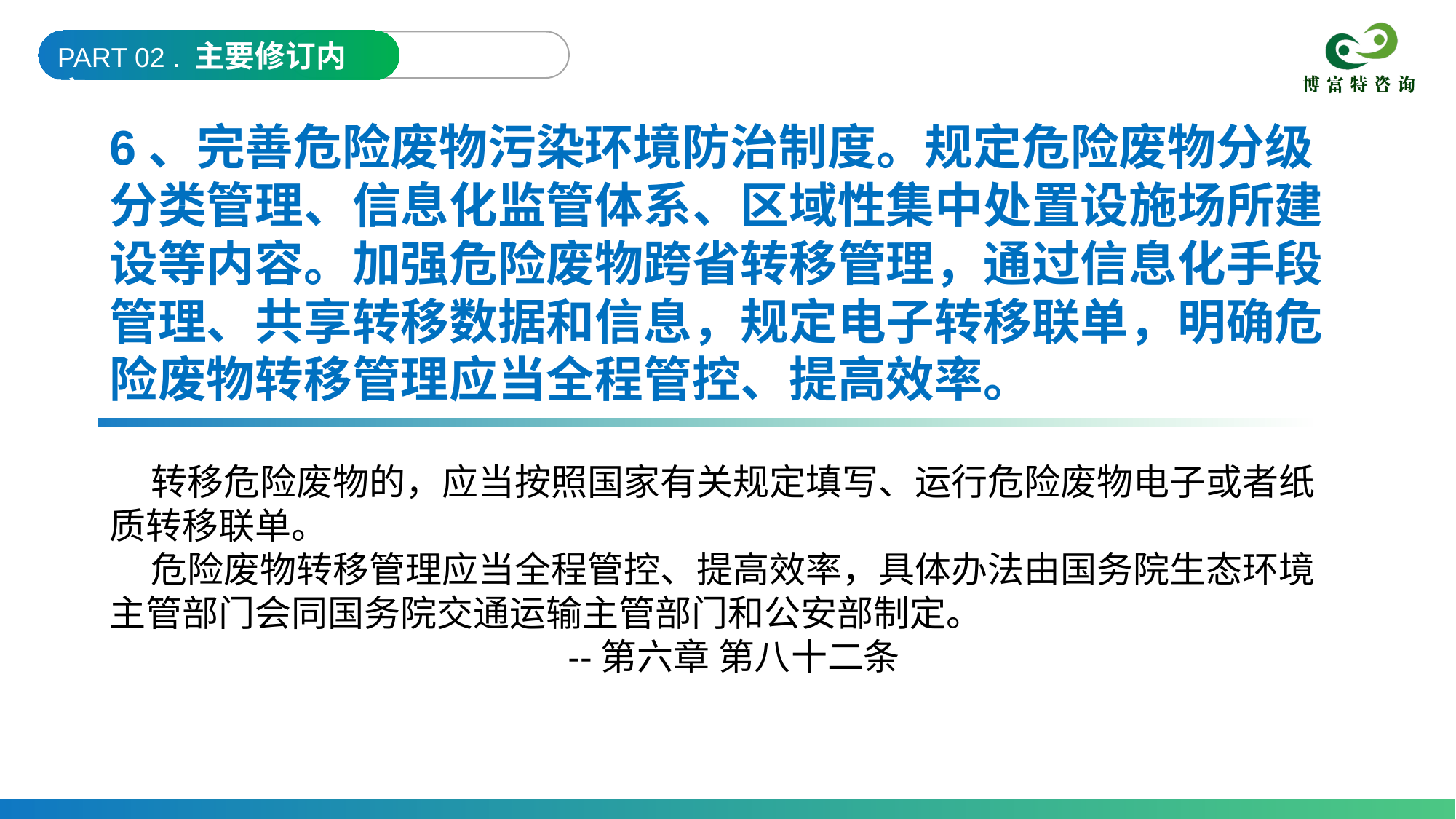

PART 02 . 主要修订内容
6、完善危险废物污染环境防治制度。规定危险废物分级分类管理、信息化监管体系、区域性集中处置设施场所建设等内容。加强危险废物跨省转移管理，通过信息化手段管理、共享转移数据和信息，规定电子转移联单，明确危险废物转移管理应当全程管控、提高效率。

    转移危险废物的，应当按照国家有关规定填写、运行危险废物电子或者纸质转移联单。
    危险废物转移管理应当全程管控、提高效率，具体办法由国务院生态环境主管部门会同国务院交通运输主管部门和公安部制定。
                                             --第六章 第八十二条